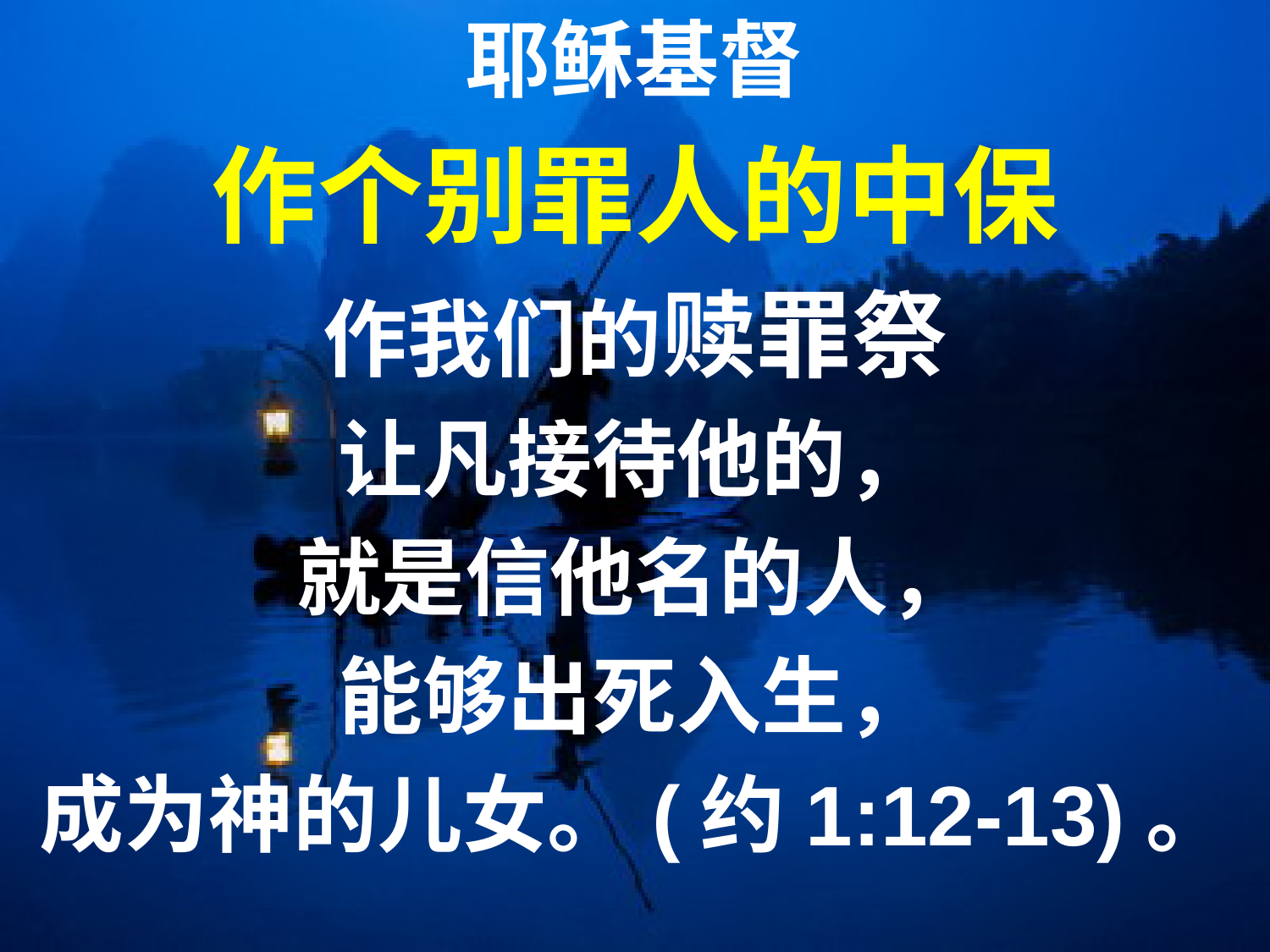

耶稣基督
作个别罪人的中保
作我们的赎罪祭
让凡接待他的，
就是信他名的人，
能够出死入生，
成为神的儿女。(约1:12-13)。